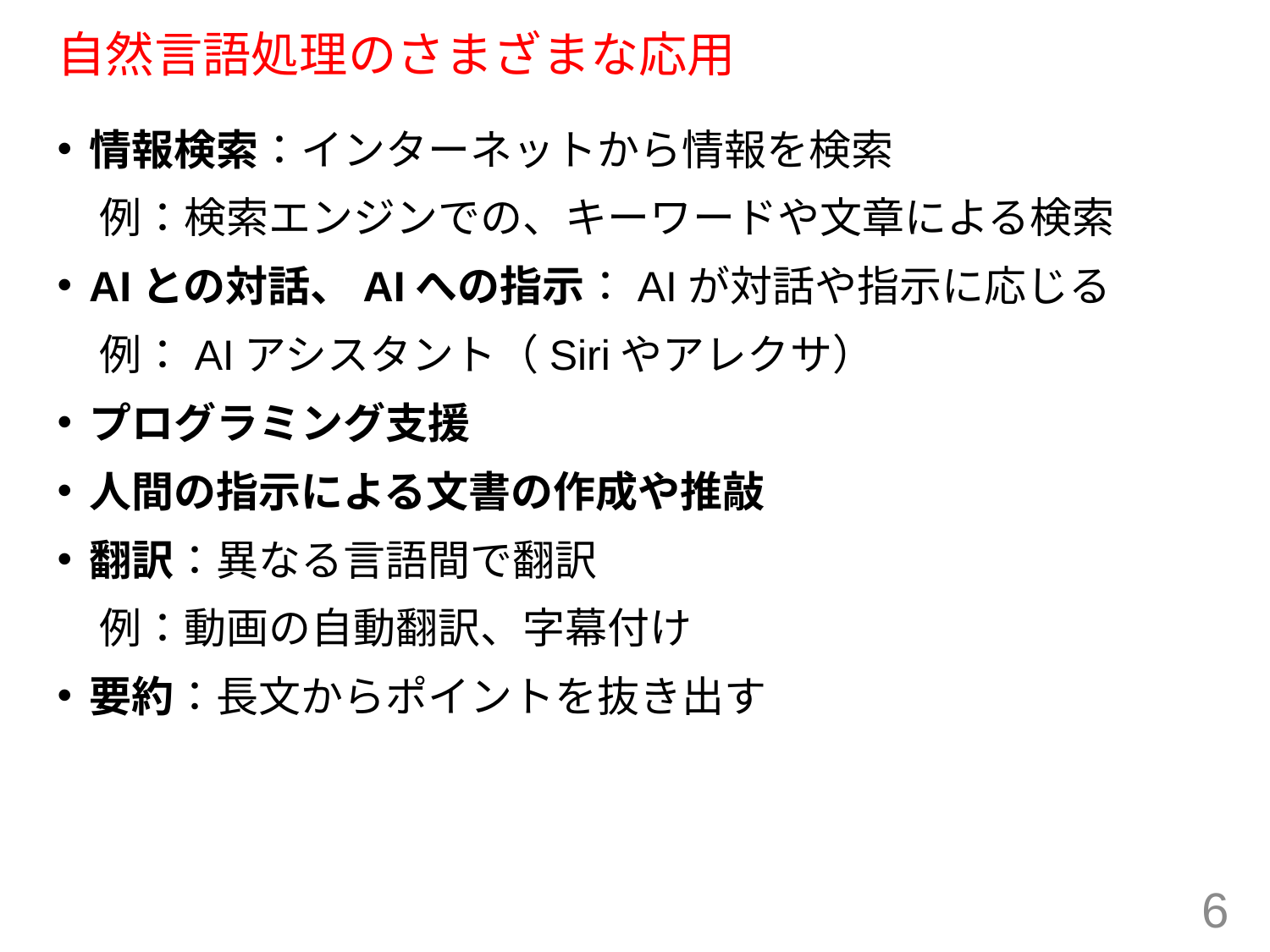

# 自然言語処理のさまざまな応用
情報検索：インターネットから情報を検索
　例：検索エンジンでの、キーワードや文章による検索
AIとの対話、AIへの指示：AIが対話や指示に応じる
　例：AIアシスタント（Siriやアレクサ）
プログラミング支援
人間の指示による文書の作成や推敲
翻訳：異なる言語間で翻訳
　例：動画の自動翻訳、字幕付け
要約：長文からポイントを抜き出す

6